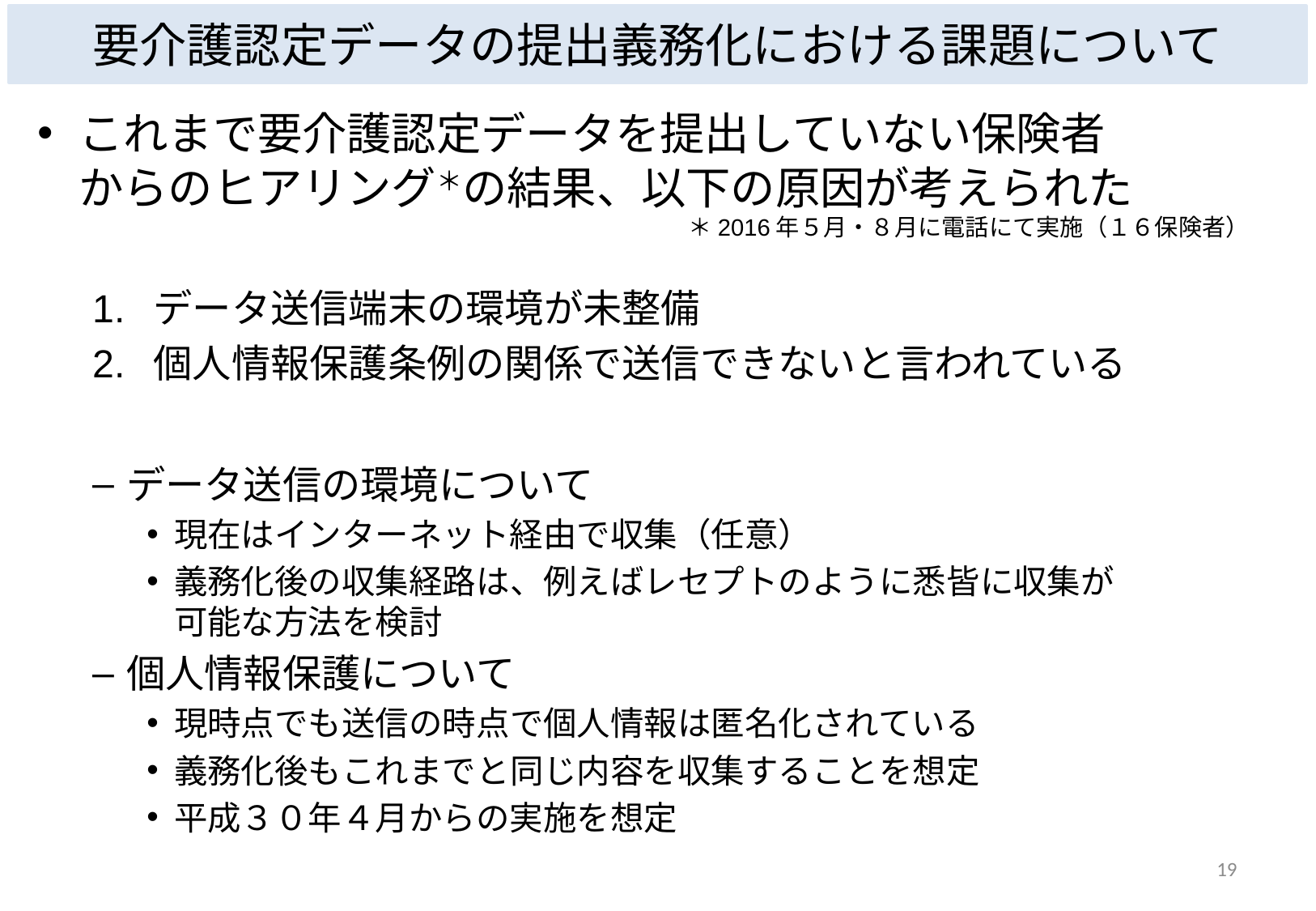

要介護認定データの提出義務化における課題について
これまで要介護認定データを提出していない保険者
からのヒアリング＊の結果、以下の原因が考えられた

データ送信端末の環境が未整備
個人情報保護条例の関係で送信できないと言われている

データ送信の環境について
現在はインターネット経由で収集（任意）
義務化後の収集経路は、例えばレセプトのように悉皆に収集が
可能な方法を検討
個人情報保護について
現時点でも送信の時点で個人情報は匿名化されている
義務化後もこれまでと同じ内容を収集することを想定
平成３０年４月からの実施を想定
＊2016年５月・８月に電話にて実施（１６保険者）
19